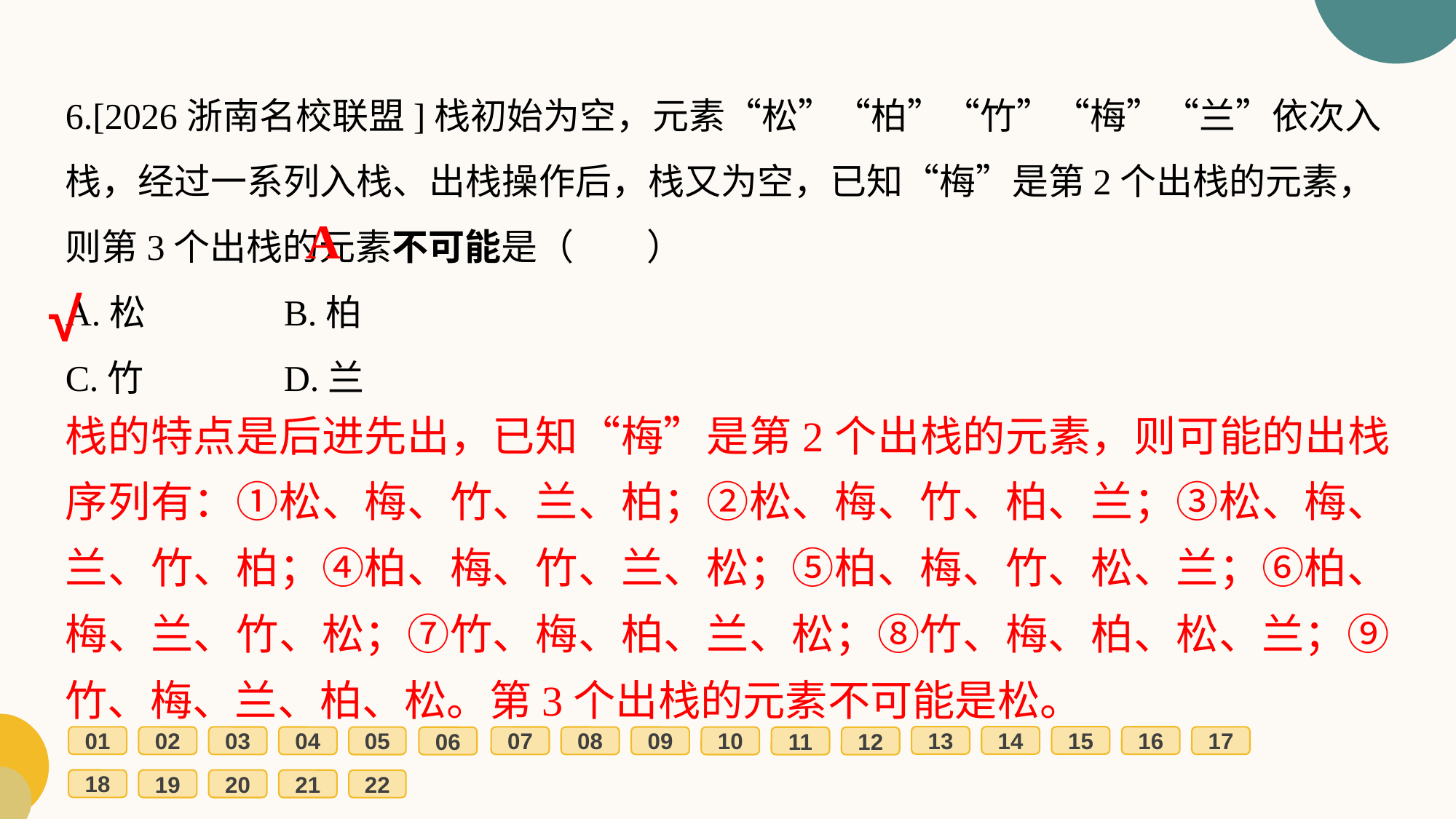

6.[2026浙南名校联盟]栈初始为空，元素“松”“柏”“竹”“梅”“兰”依次入栈，经过一系列入栈、出栈操作后，栈又为空，已知“梅”是第2个出栈的元素，则第3个出栈的元素不可能是（　　）
A.松		B.柏
C.竹		D.兰
A
√
栈的特点是后进先出，已知“梅”是第2个出栈的元素，则可能的出栈序列有：①松、梅、竹、兰、柏；②松、梅、竹、柏、兰；③松、梅、兰、竹、柏；④柏、梅、竹、兰、松；⑤柏、梅、竹、松、兰；⑥柏、梅、兰、竹、松；⑦竹、梅、柏、兰、松；⑧竹、梅、柏、松、兰；⑨竹、梅、兰、柏、松。第3个出栈的元素不可能是松。